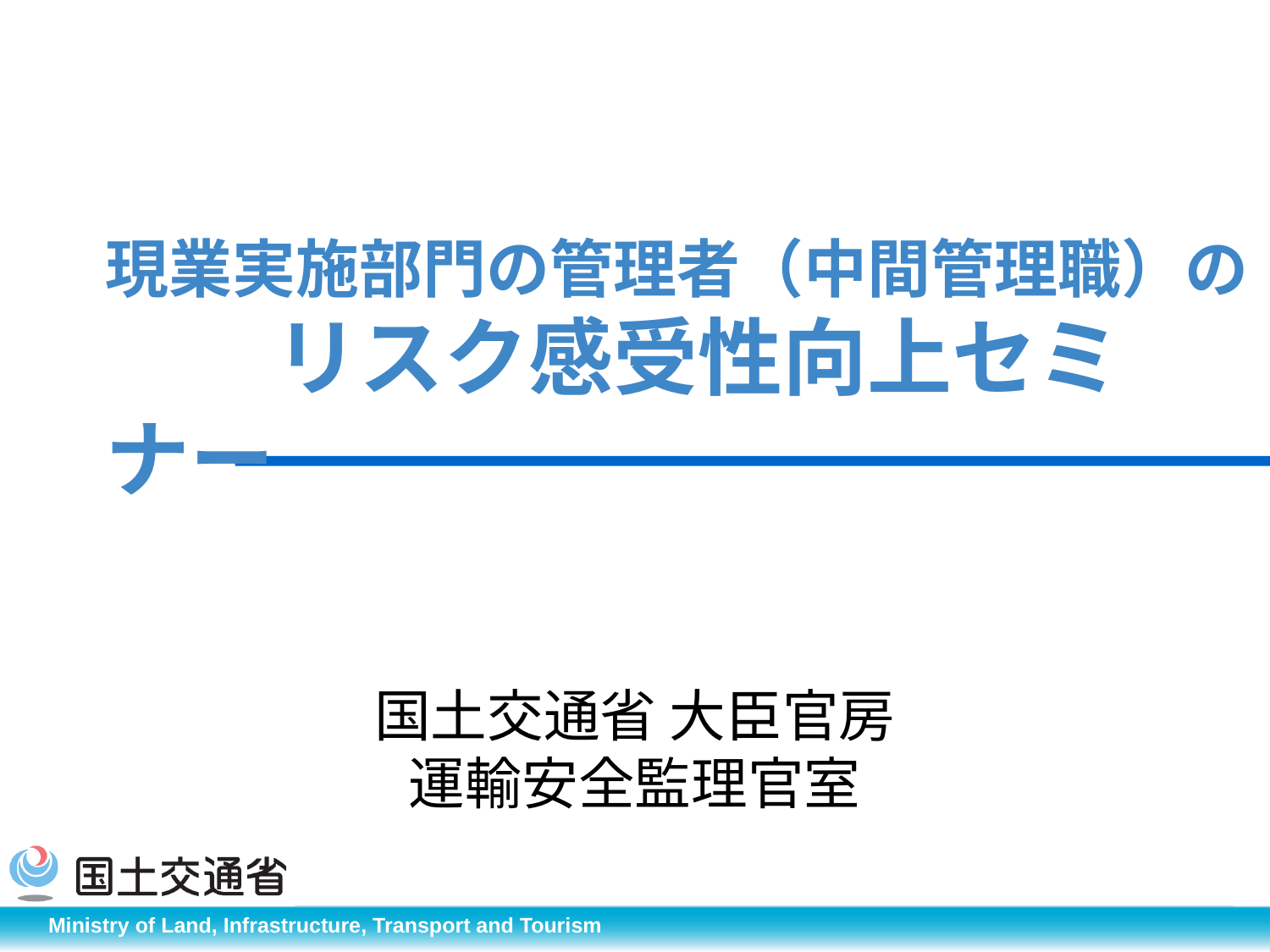

# 現業実施部門の管理者（中間管理職）の 　　リスク感受性向上セミナー
国土交通省 大臣官房
運輸安全監理官室